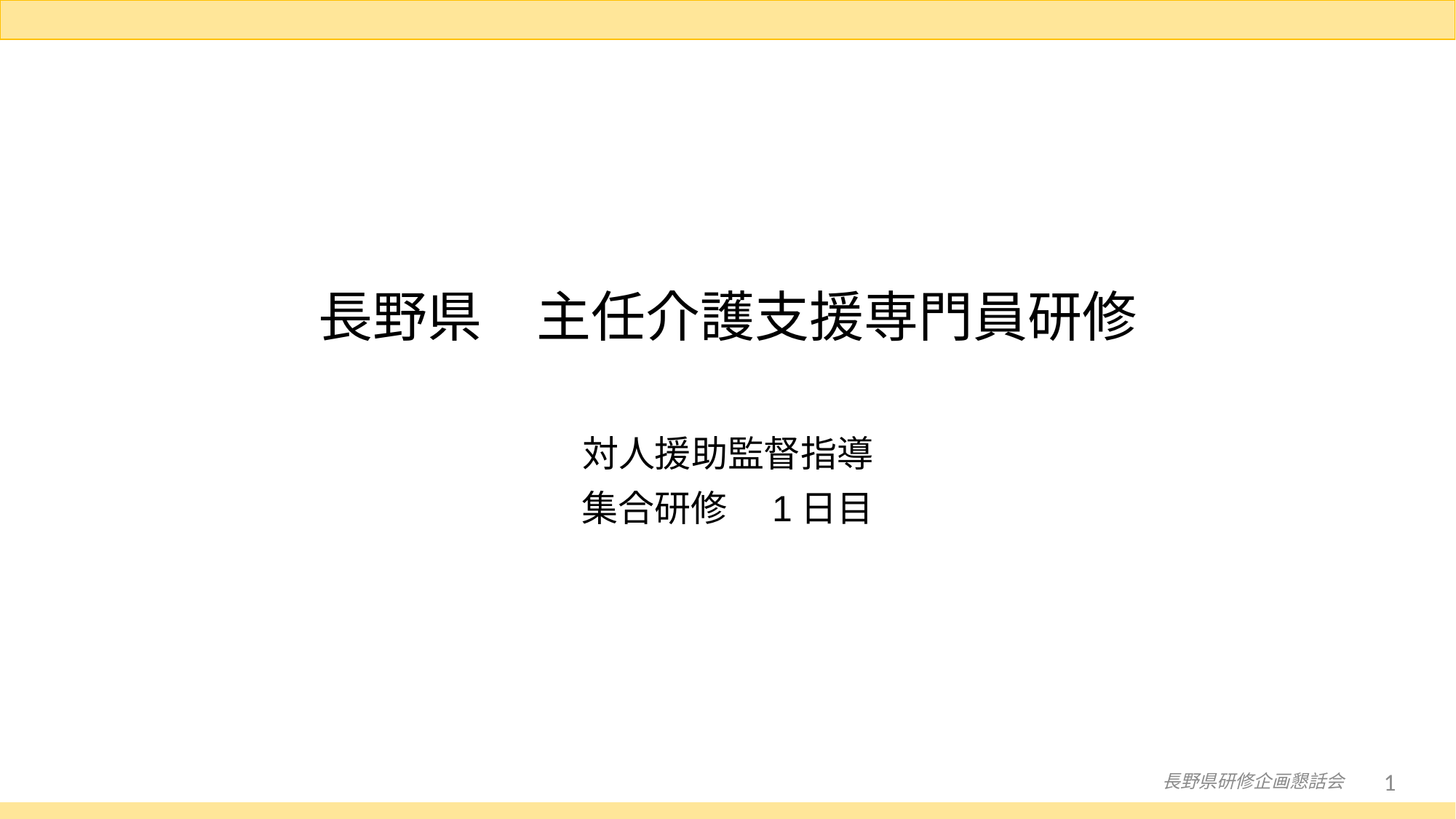

# 長野県　主任介護支援専門員研修
対人援助監督指導
集合研修　1日目

長野県研修企画懇話会
1